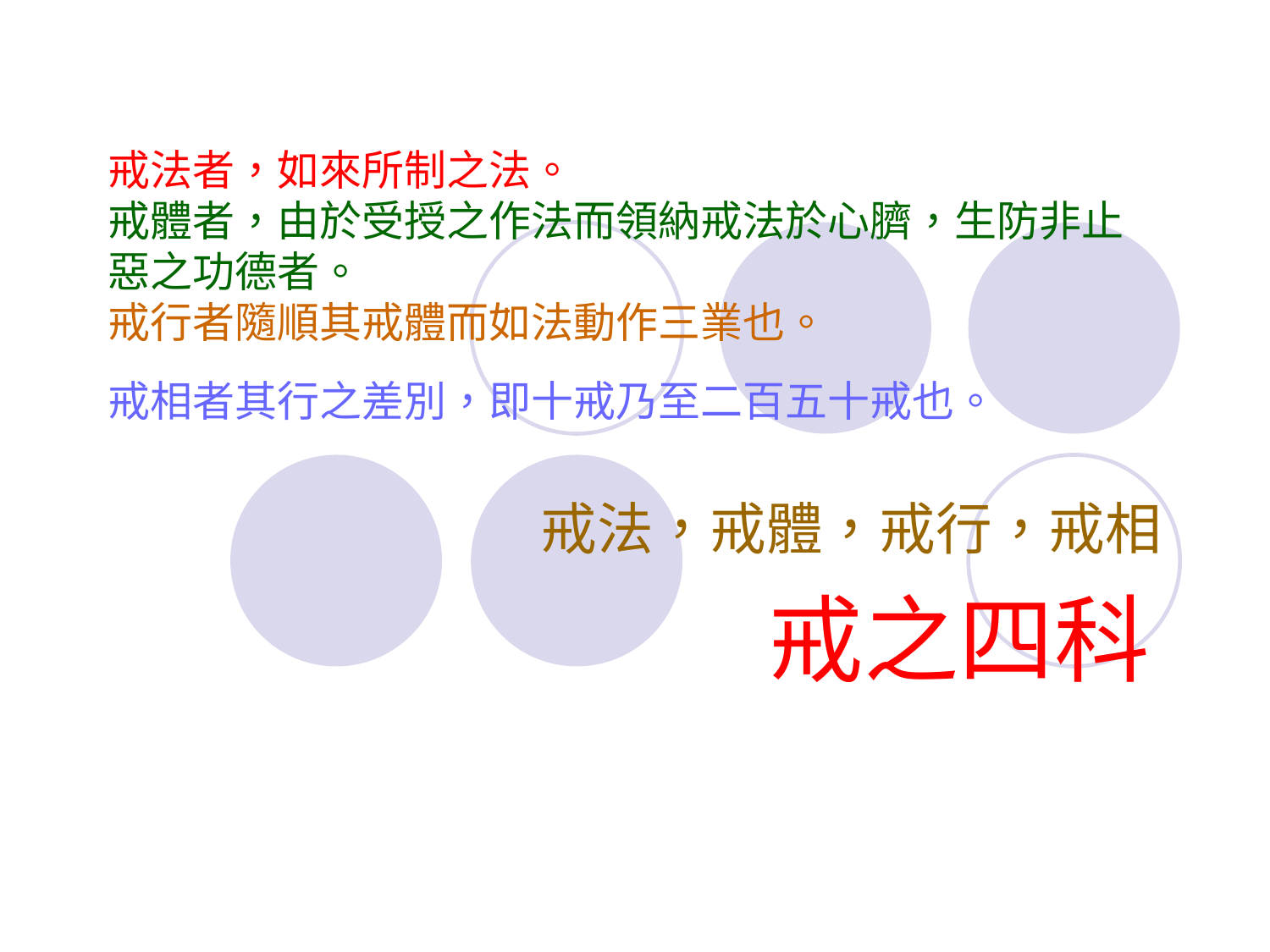

# 戒法者，如來所制之法。 戒體者，由於受授之作法而領納戒法於心臍，生防非止惡之功德者。 戒行者隨順其戒體而如法動作三業也。 戒相者其行之差別，即十戒乃至二百五十戒也。
戒法，戒體，戒行，戒相
戒之四科